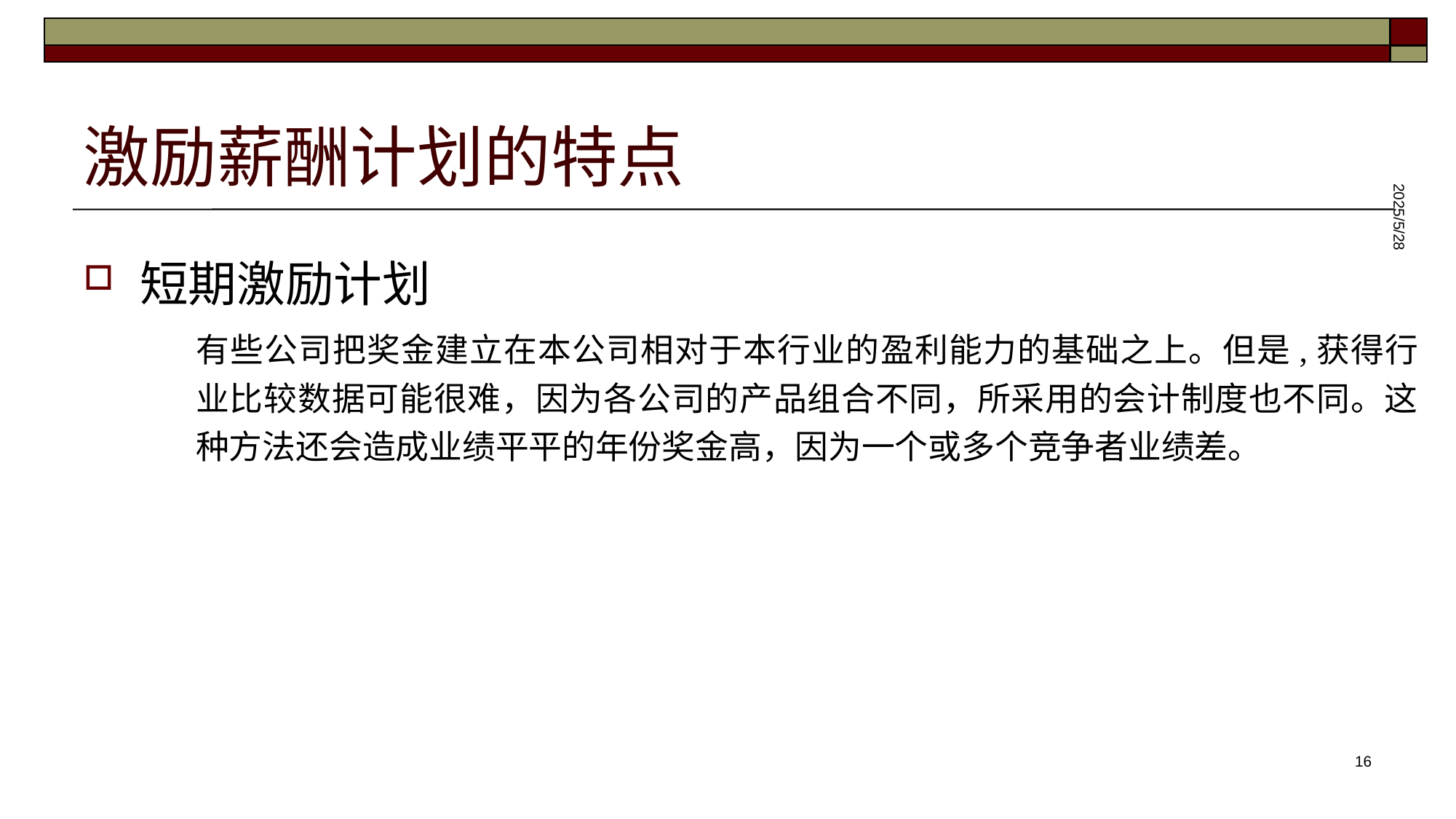

# 激励薪酬计划的特点
2025/5/28
短期激励计划
有些公司把奖金建立在本公司相对于本行业的盈利能力的基础之上。但是,获得行业比较数据可能很难，因为各公司的产品组合不同，所采用的会计制度也不同。这种方法还会造成业绩平平的年份奖金高，因为一个或多个竞争者业绩差。

16